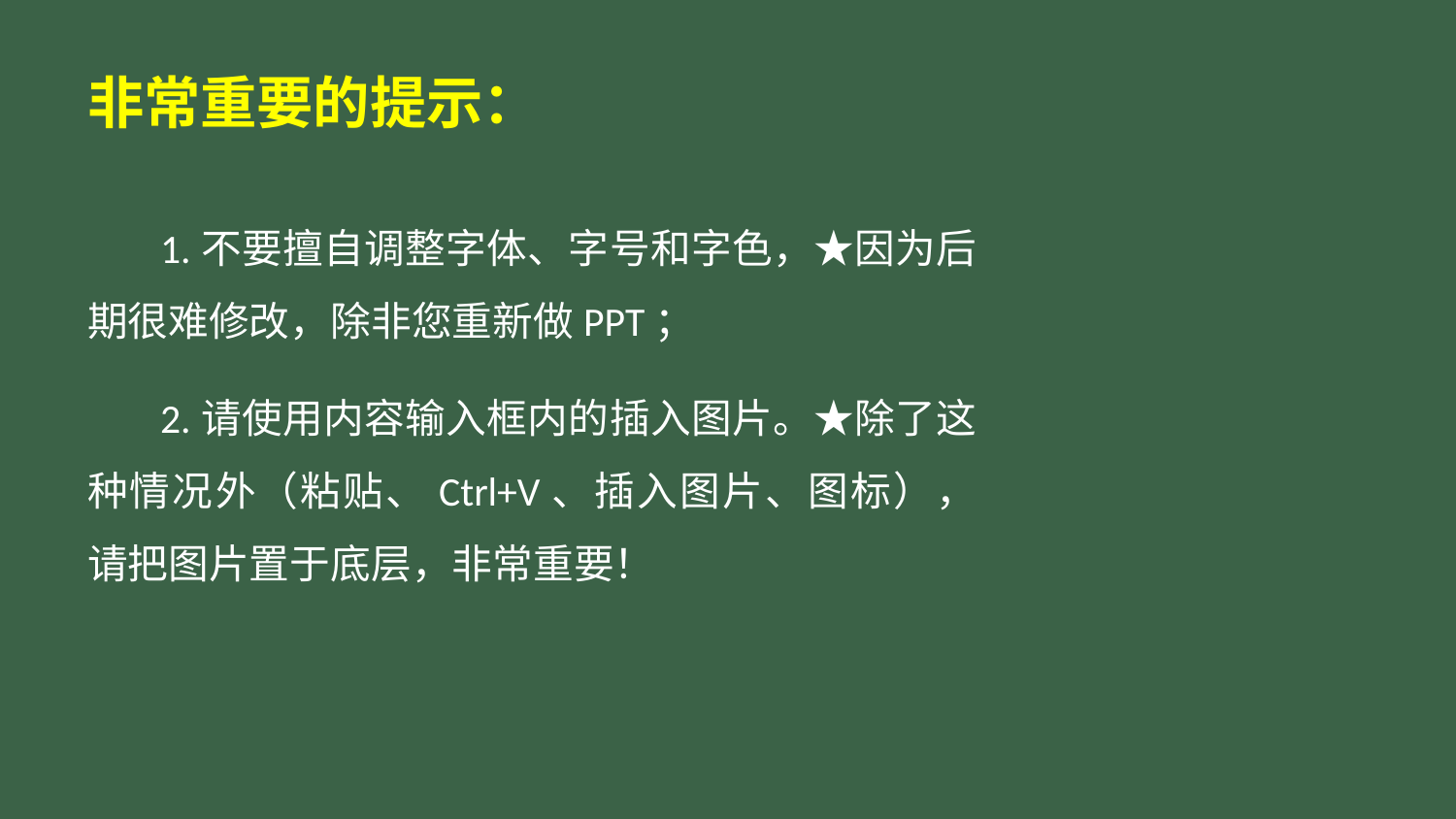

# 非常重要的提示：
1.不要擅自调整字体、字号和字色，★因为后期很难修改，除非您重新做PPT；
2.请使用内容输入框内的插入图片。★除了这种情况外（粘贴、Ctrl+V、插入图片、图标），请把图片置于底层，非常重要！